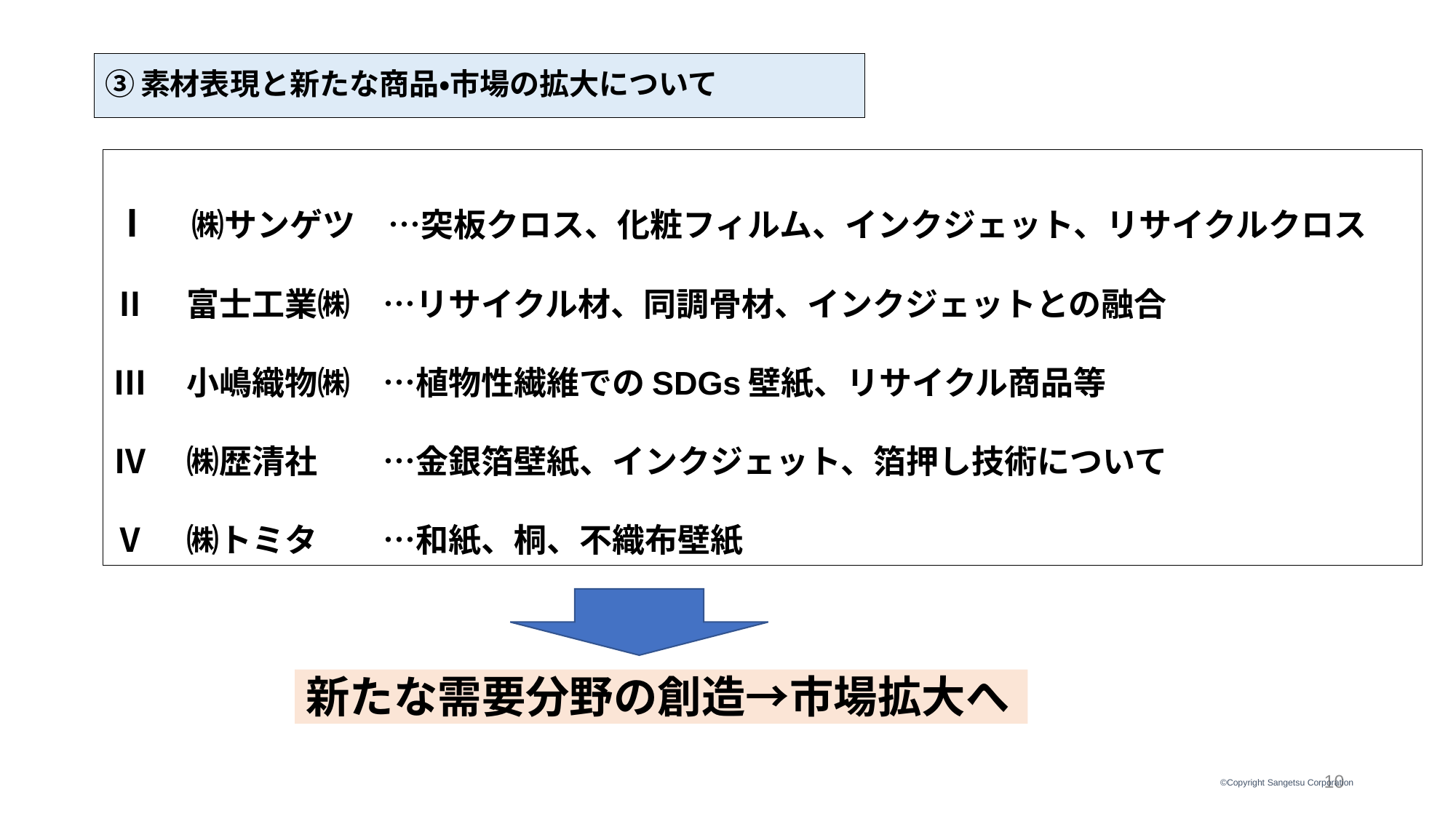

# ➂素材表現と新たな商品・市場の拡大について

Ⅰ　㈱サンゲツ　…突板クロス、化粧フィルム、インクジェット、リサイクルクロス

Ⅱ　富士工業㈱　…リサイクル材、同調骨材、インクジェットとの融合

Ⅲ　小嶋織物㈱　…植物性繊維でのSDGs壁紙、リサイクル商品等

Ⅳ　㈱歴清社　　…金銀箔壁紙、インクジェット、箔押し技術について

Ⅴ　㈱トミタ　　…和紙、桐、不織布壁紙

新たな需要分野の創造→市場拡大へ
10